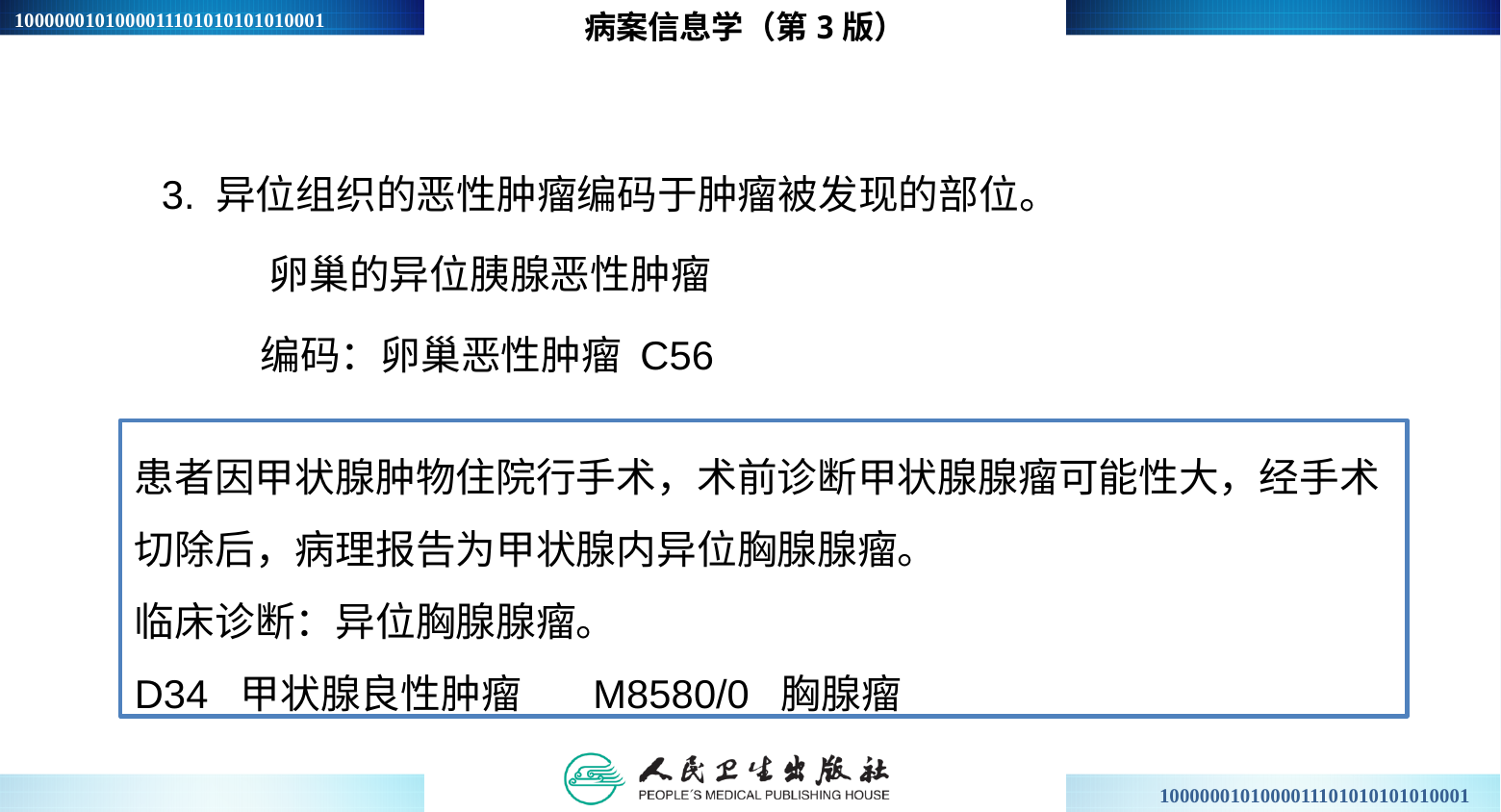

病案信息学（第3版）
3. 异位组织的恶性肿瘤编码于肿瘤被发现的部位。
           卵巢的异位胰腺恶性肿瘤
          编码：卵巢恶性肿瘤 C56
患者因甲状腺肿物住院行手术，术前诊断甲状腺腺瘤可能性大，经手术切除后，病理报告为甲状腺内异位胸腺腺瘤。
临床诊断：异位胸腺腺瘤。
D34  甲状腺良性肿瘤       M8580/0  胸腺瘤